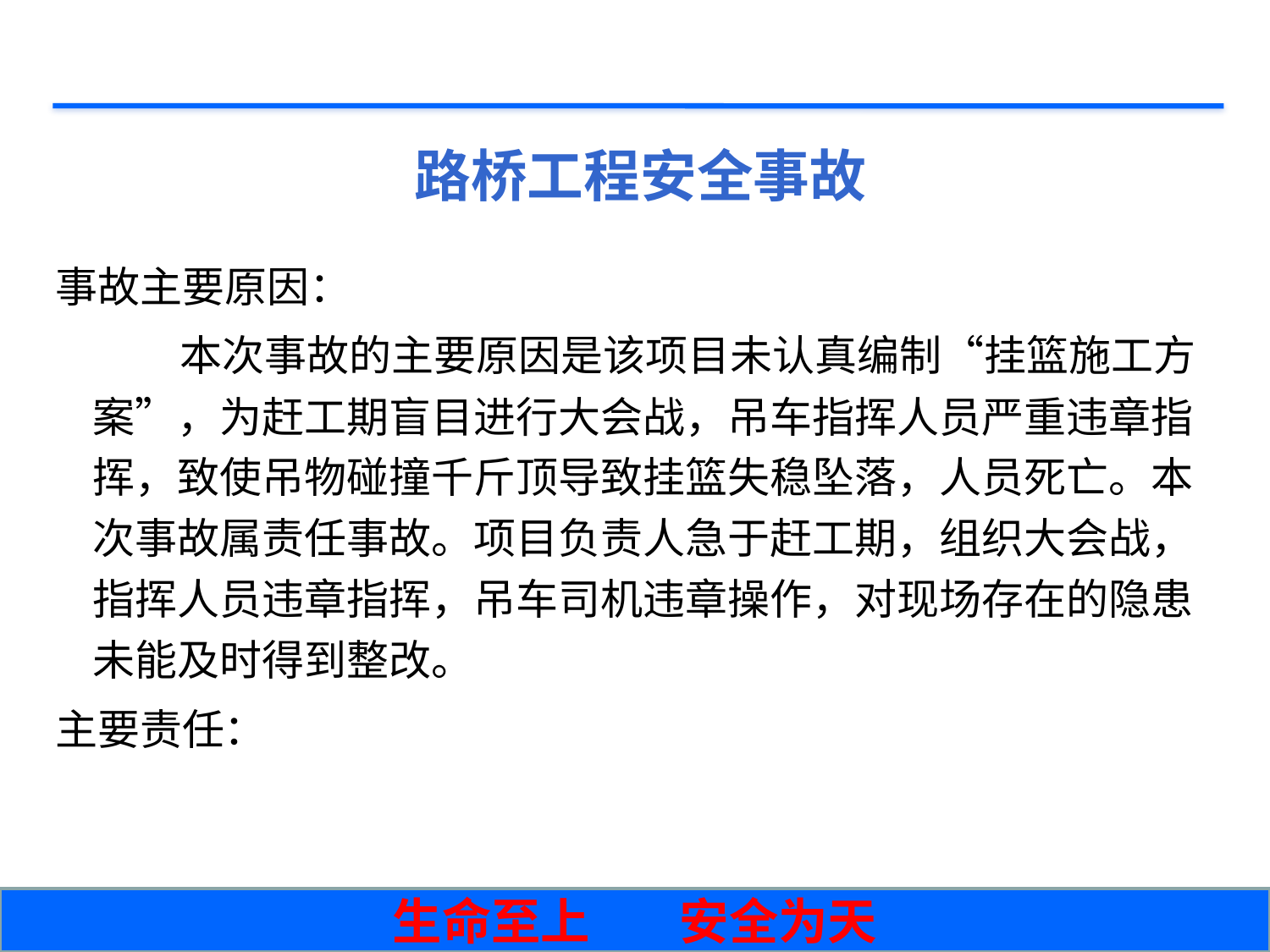

# 路桥工程安全事故
事故主要原因：
            本次事故的主要原因是该项目未认真编制“挂篮施工方案”，为赶工期盲目进行大会战，吊车指挥人员严重违章指挥，致使吊物碰撞千斤顶导致挂篮失稳坠落，人员死亡。本次事故属责任事故。项目负责人急于赶工期，组织大会战，指挥人员违章指挥，吊车司机违章操作，对现场存在的隐患未能及时得到整改。
主要责任：